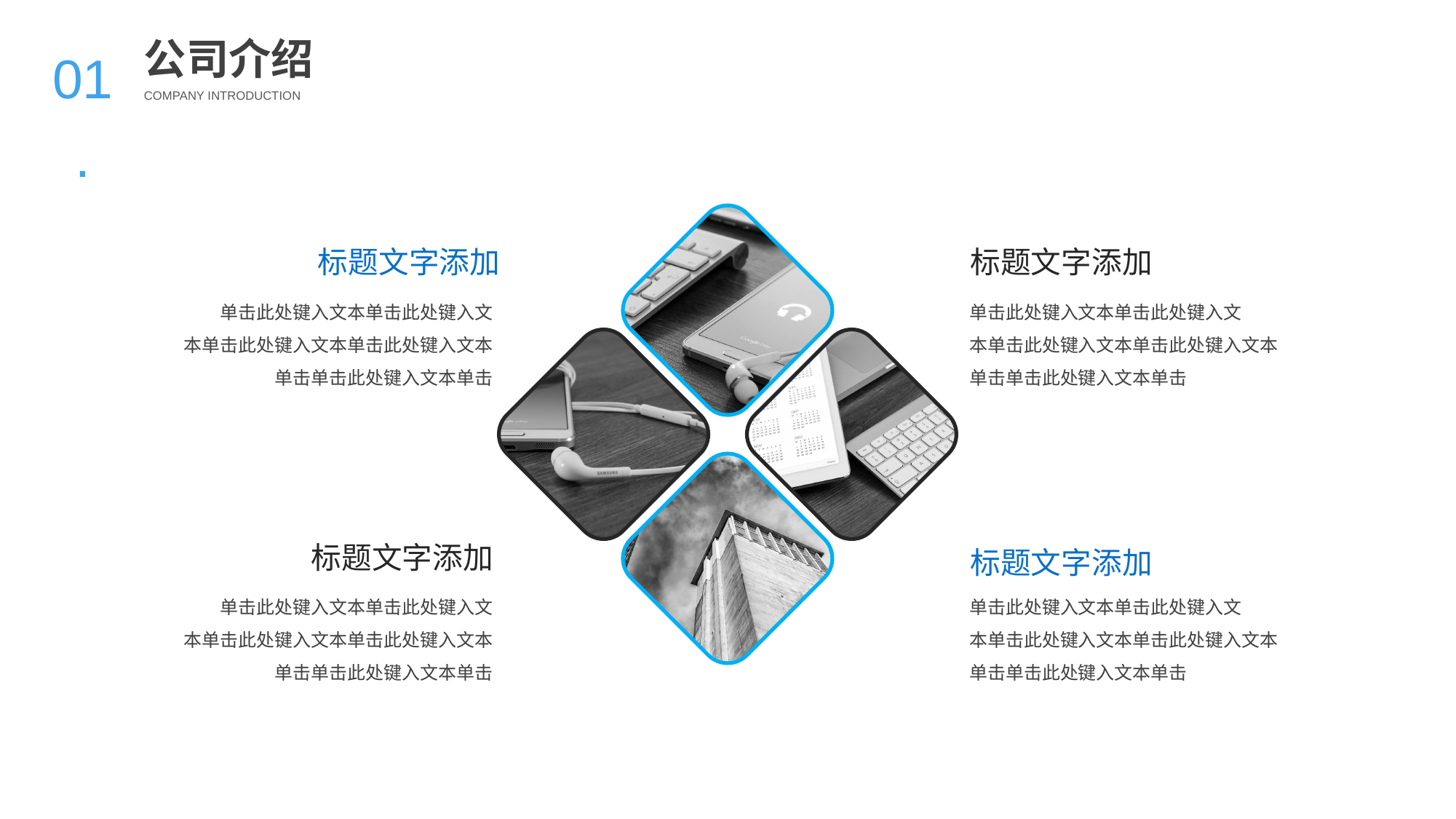

BY YUSHEN
01.
公司介绍
COMPANY INTRODUCTION

标题文字添加
单击此处键入文本单击此处键入文
本单击此处键入文本单击此处键入文本单击单击此处键入文本单击
标题文字添加
单击此处键入文本单击此处键入文
本单击此处键入文本单击此处键入文本单击单击此处键入文本单击
标题文字添加
单击此处键入文本单击此处键入文
本单击此处键入文本单击此处键入文本单击单击此处键入文本单击
标题文字添加
单击此处键入文本单击此处键入文
本单击此处键入文本单击此处键入文本单击单击此处键入文本单击